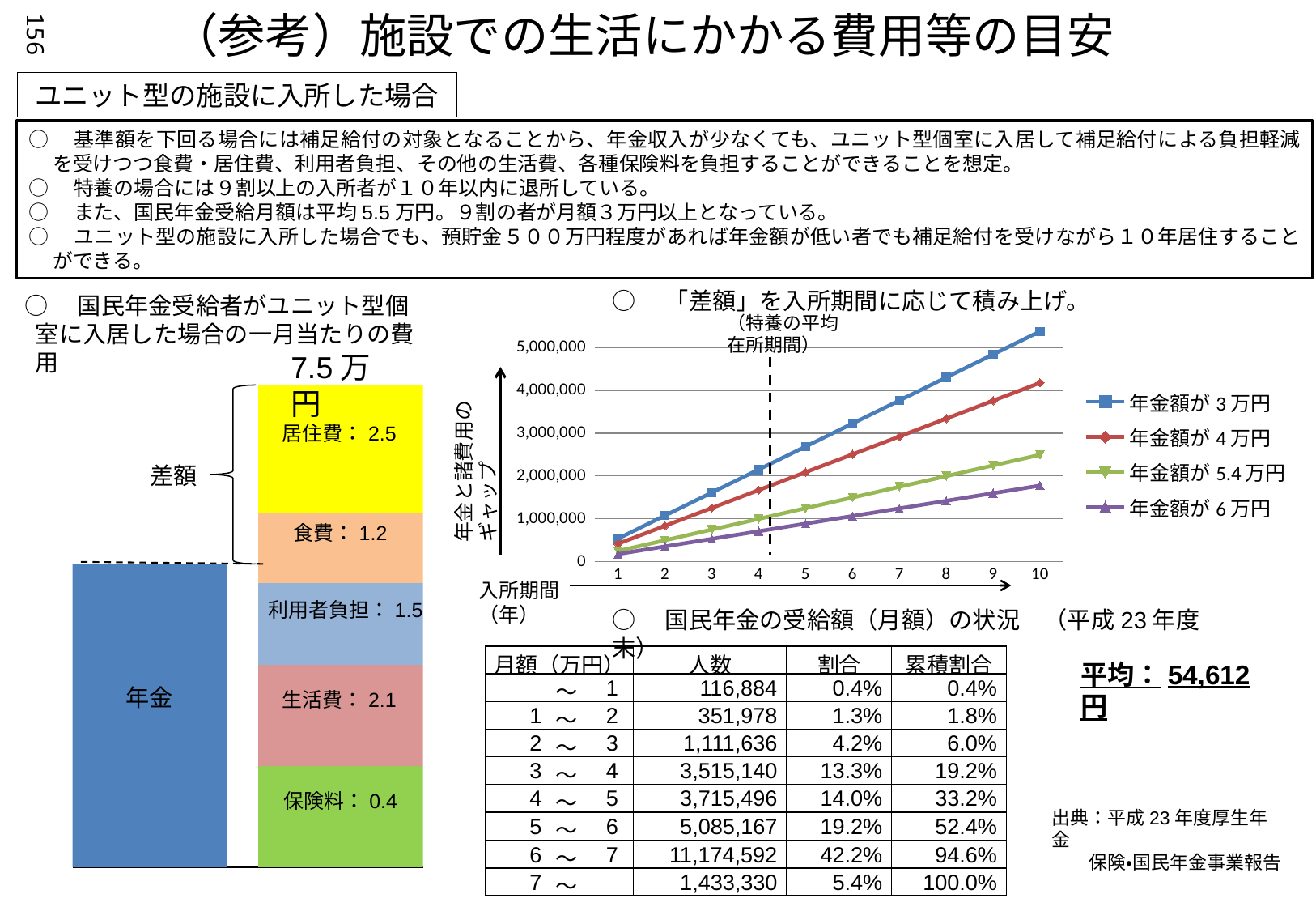

（参考）施設での生活にかかる費用等の目安
156
ユニット型の施設に入所した場合
○　基準額を下回る場合には補足給付の対象となることから、年金収入が少なくても、ユニット型個室に入居して補足給付による負担軽減を受けつつ食費・居住費、利用者負担、その他の生活費、各種保険料を負担することができることを想定。
○　特養の場合には９割以上の入所者が１０年以内に退所している。
○　また、国民年金受給月額は平均5.5万円。９割の者が月額３万円以上となっている。
○　ユニット型の施設に入所した場合でも、預貯金５００万円程度があれば年金額が低い者でも補足給付を受けながら１０年居住することができる。
○　「差額」を入所期間に応じて積み上げ。
○　国民年金受給者がユニット型個室に入居した場合の一月当たりの費用
（特養の平均在所期間）

### Chart

| Category | 年金額が3万円 | 年金額が4万円 | 年金額が5.4万円 | 年金額が6万円 |
|---|---|---|---|---|
年金と諸費用の
ギャップ
入所期間（年）
7.5万円

居住費：2.5
差額

食費：1.2

利用者負担：1.5

年金
生活費：2.1

保険料：0.4
○　国民年金の受給額（月額）の状況　（平成23年度末）
| 月額（万円） |  |  | 人数 | 割合 | 累積割合 |
| --- | --- | --- | --- | --- | --- |
|  | ～ | 1 | 116,884 | 0.4% | 0.4% |
| 1 | ～ | 2 | 351,978 | 1.3% | 1.8% |
| 2 | ～ | 3 | 1,111,636 | 4.2% | 6.0% |
| 3 | ～ | 4 | 3,515,140 | 13.3% | 19.2% |
| 4 | ～ | 5 | 3,715,496 | 14.0% | 33.2% |
| 5 | ～ | 6 | 5,085,167 | 19.2% | 52.4% |
| 6 | ～ | 7 | 11,174,592 | 42.2% | 94.6% |
| 7 | ～ |  | 1,433,330 | 5.4% | 100.0% |
平均：54,612円
出典：平成23年度厚生年金
　　保険・国民年金事業報告